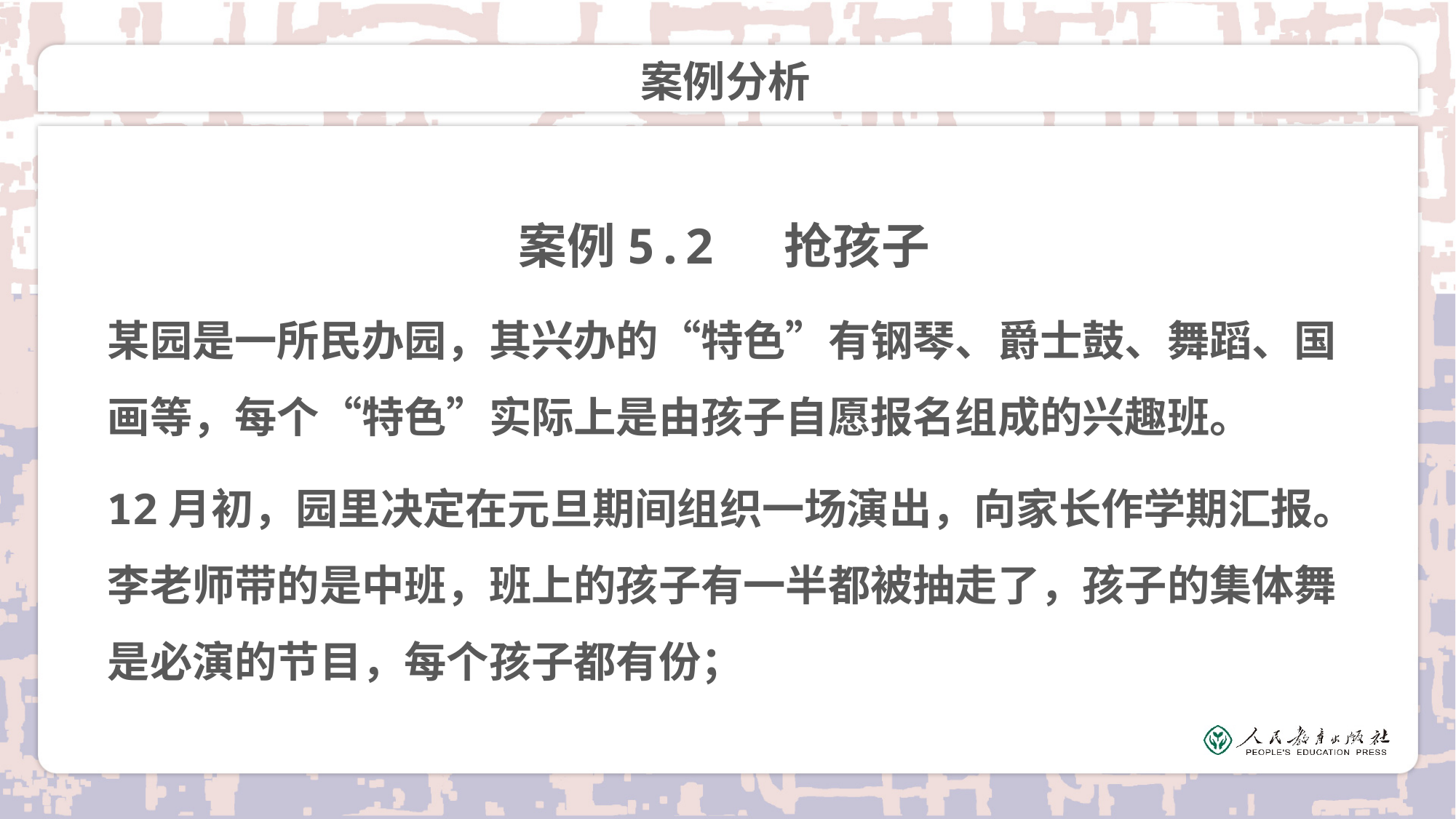

# 案例分析
案例5.2  抢孩子
某园是一所民办园，其兴办的“特色”有钢琴、爵士鼓、舞蹈、国画等，每个“特色”实际上是由孩子自愿报名组成的兴趣班。
12月初，园里决定在元旦期间组织一场演出，向家长作学期汇报。李老师带的是中班，班上的孩子有一半都被抽走了，孩子的集体舞是必演的节目，每个孩子都有份；